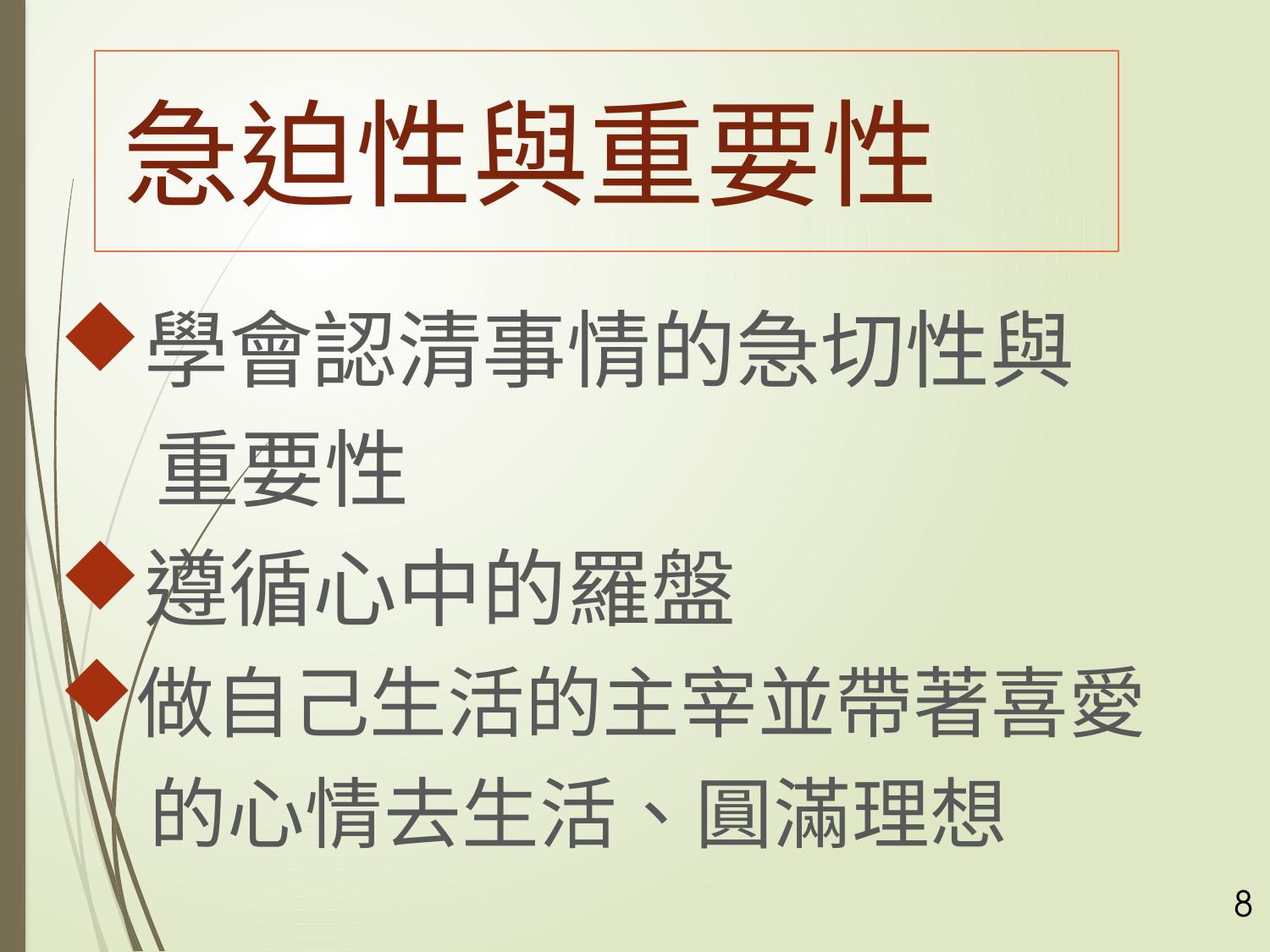

#
急迫性與重要性
學會認清事情的急切性與
    重要性
遵循心中的羅盤
做自己生活的主宰並帶著喜愛
    的心情去生活、圓滿理想
8